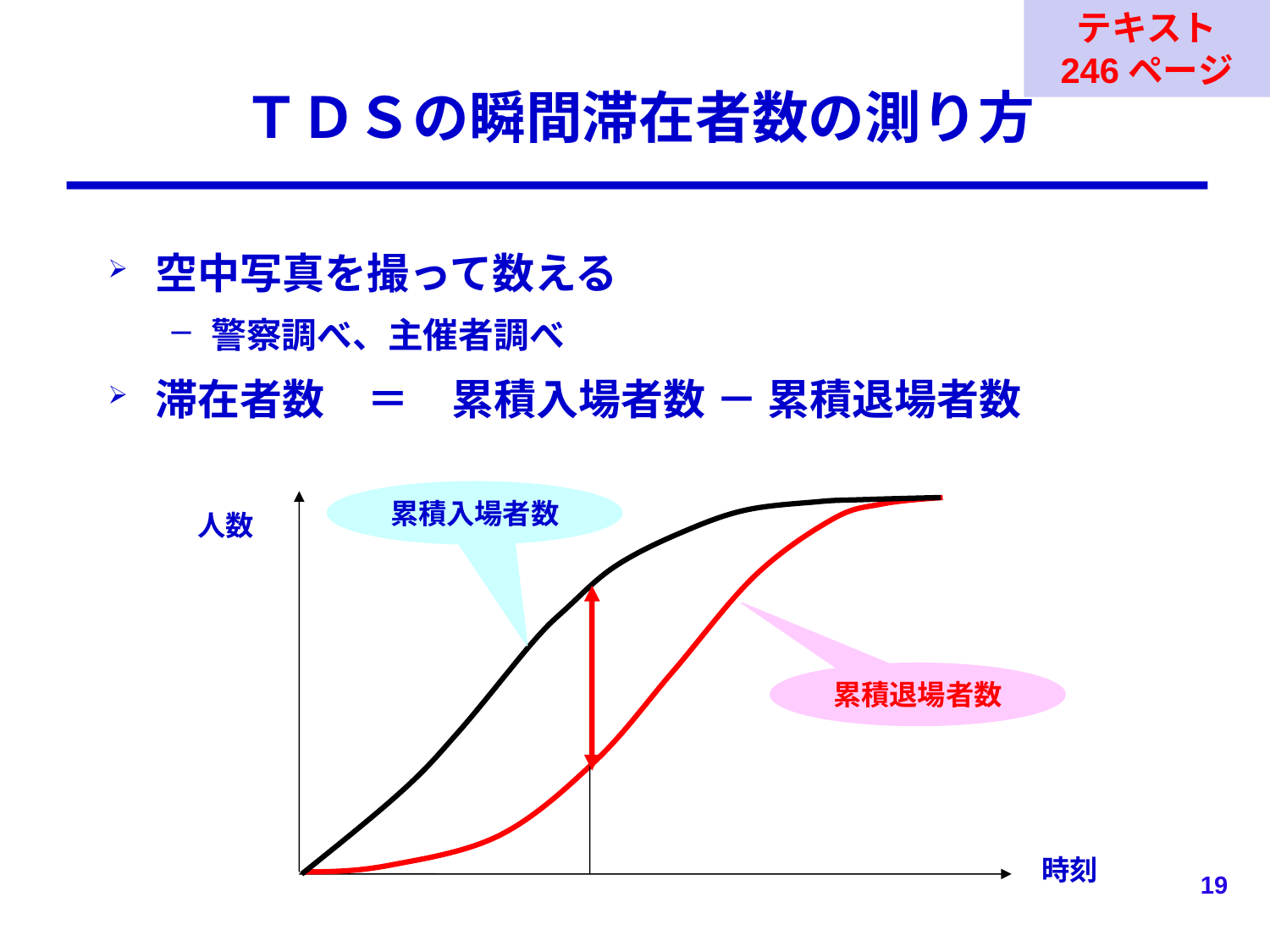

テキスト
246ページ
# ＴＤＳの瞬間滞在者数の測り方
空中写真を撮って数える
警察調べ、主催者調べ
滞在者数　＝　累積入場者数 － 累積退場者数
累積入場者数

人数
累積退場者数

時刻

19